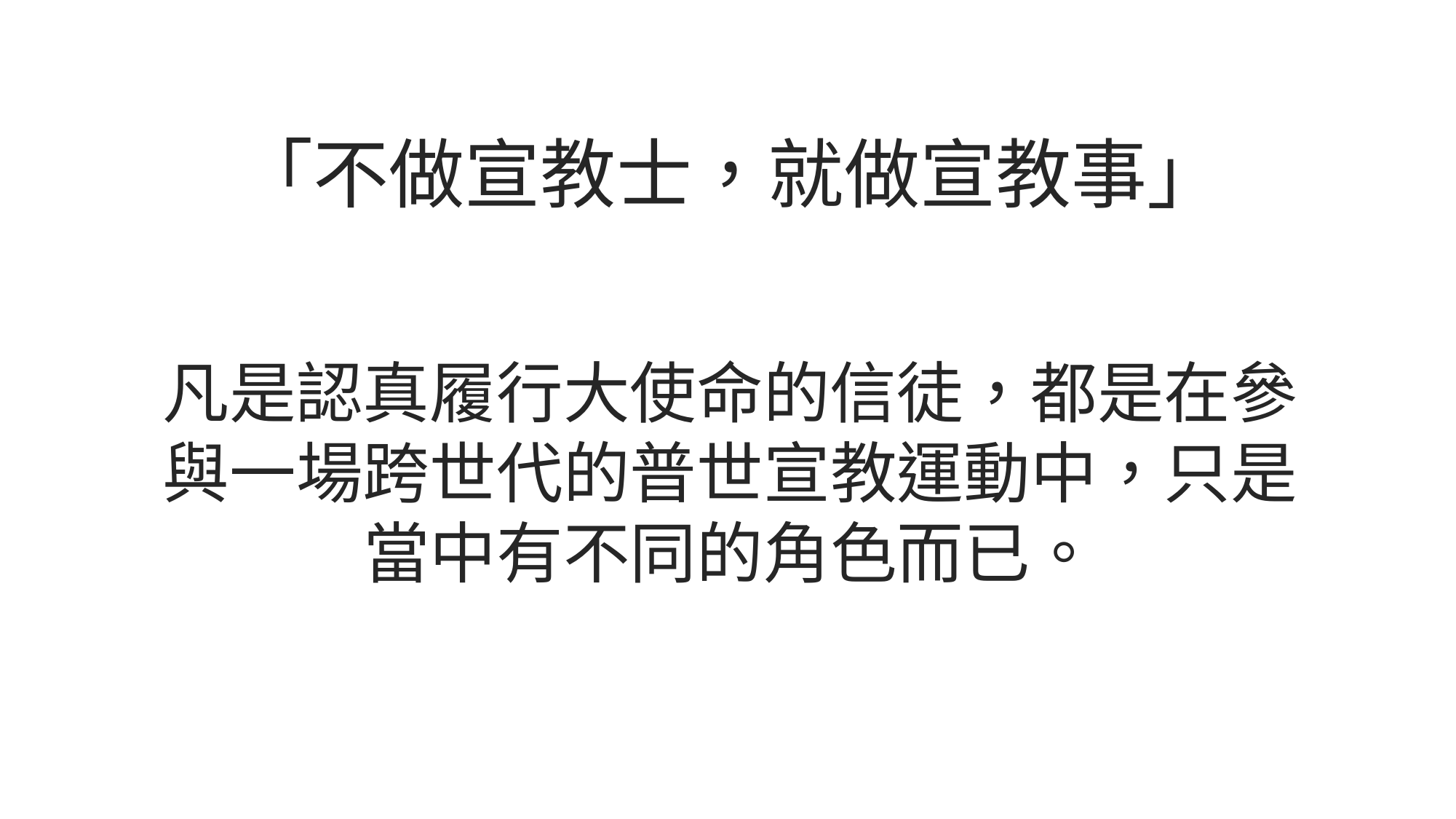

「不做宣教士，就做宣教事」
凡是認真履行大使命的信徒，都是在參與一場跨世代的普世宣教運動中，只是當中有不同的角色而已。